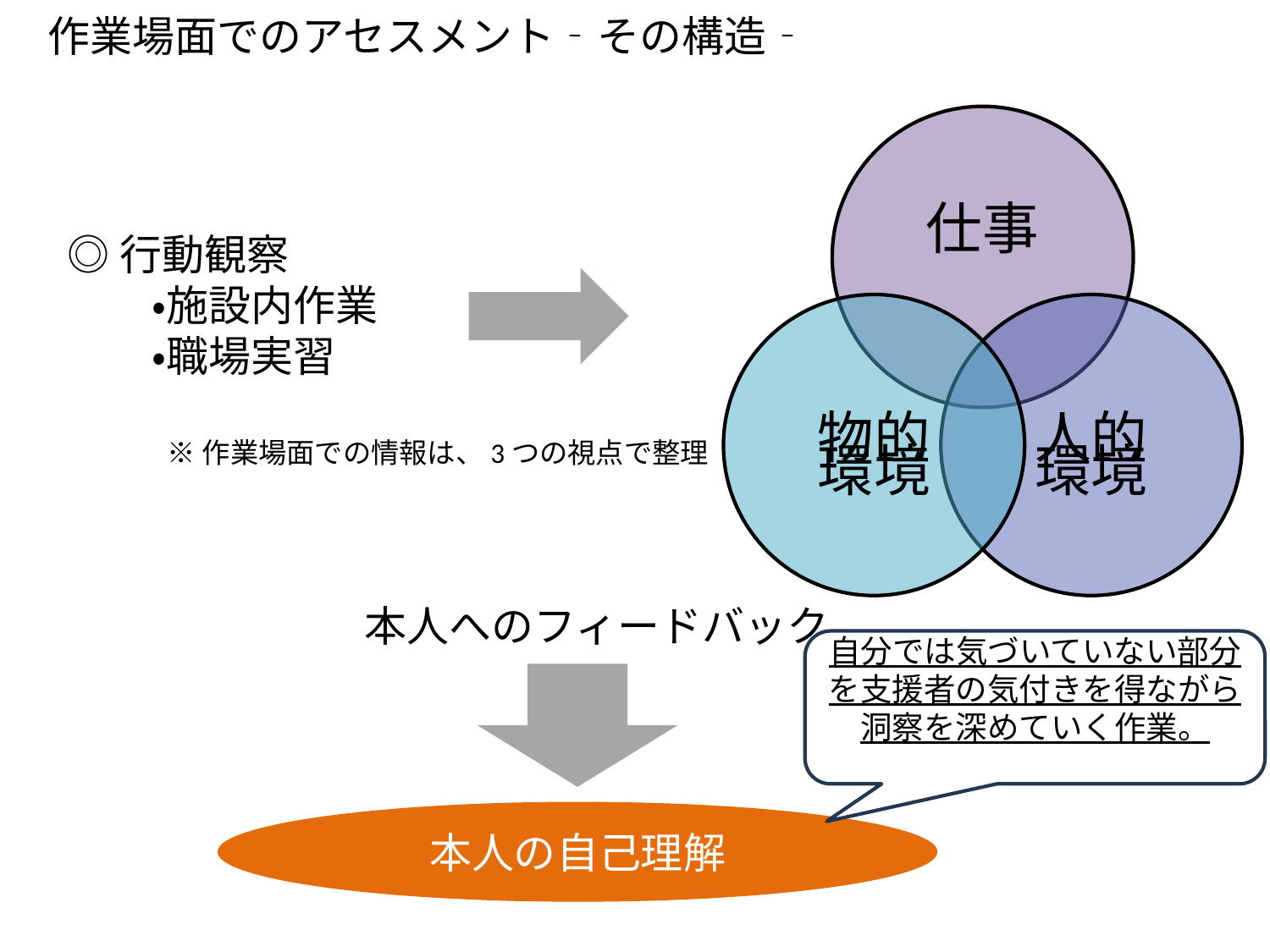

作業場面でのアセスメント‐その構造‐
仕事
人的
環境
物的
環境

◎行動観察
　　・施設内作業
　　・職場実習

※作業場面での情報は、3つの視点で整理
本人へのフィードバック
自分では気づいていない部分を支援者の気付きを得ながら洞察を深めていく作業。

本人の自己理解